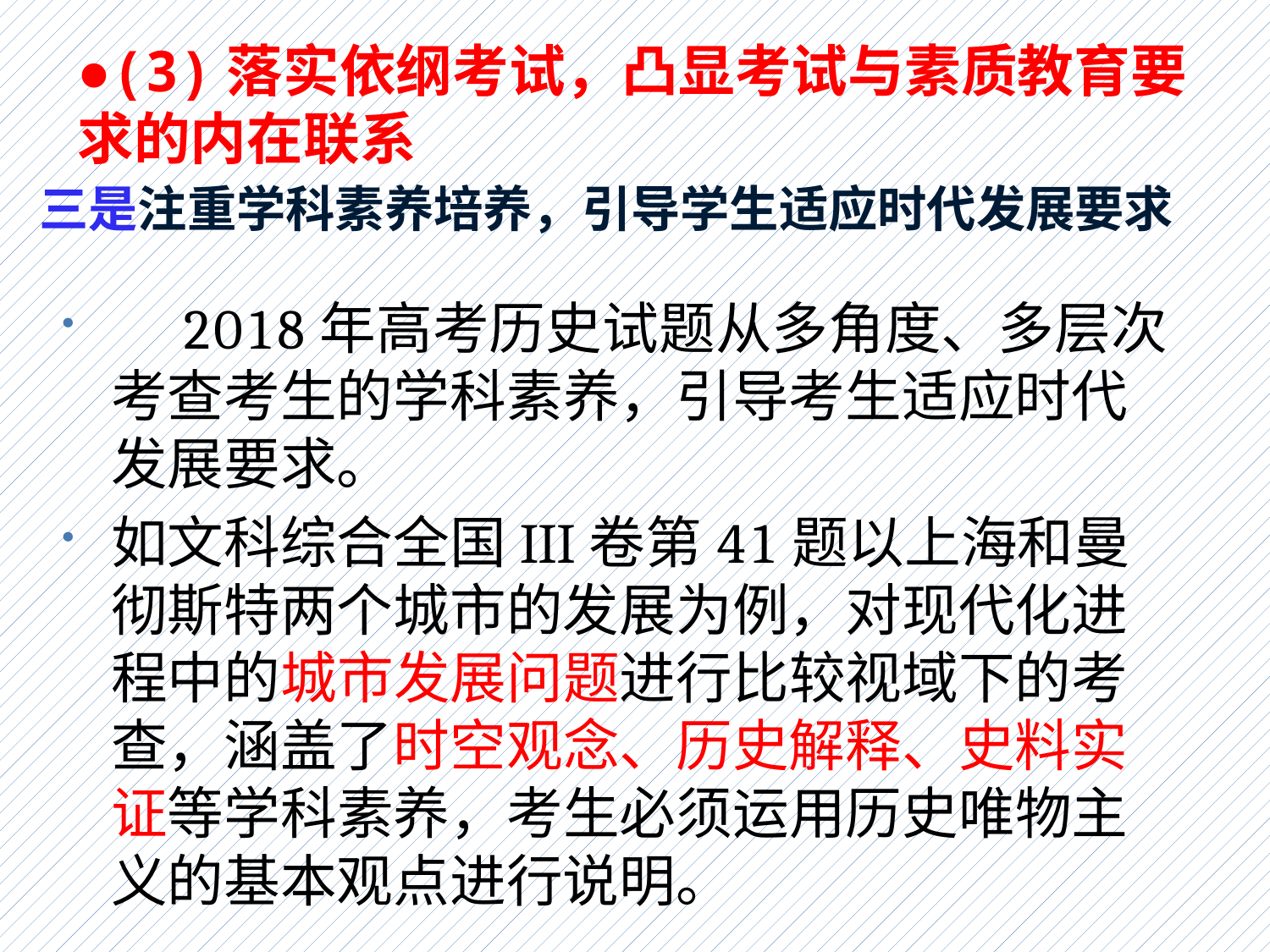

●(3)落实依纲考试，凸显考试与素质教育要求的内在联系
# 三是注重学科素养培养，引导学生适应时代发展要求
　2018年高考历史试题从多角度、多层次考查考生的学科素养，引导考生适应时代发展要求。
如文科综合全国III卷第41题以上海和曼彻斯特两个城市的发展为例，对现代化进程中的城市发展问题进行比较视域下的考查，涵盖了时空观念、历史解释、史料实证等学科素养，考生必须运用历史唯物主义的基本观点进行说明。